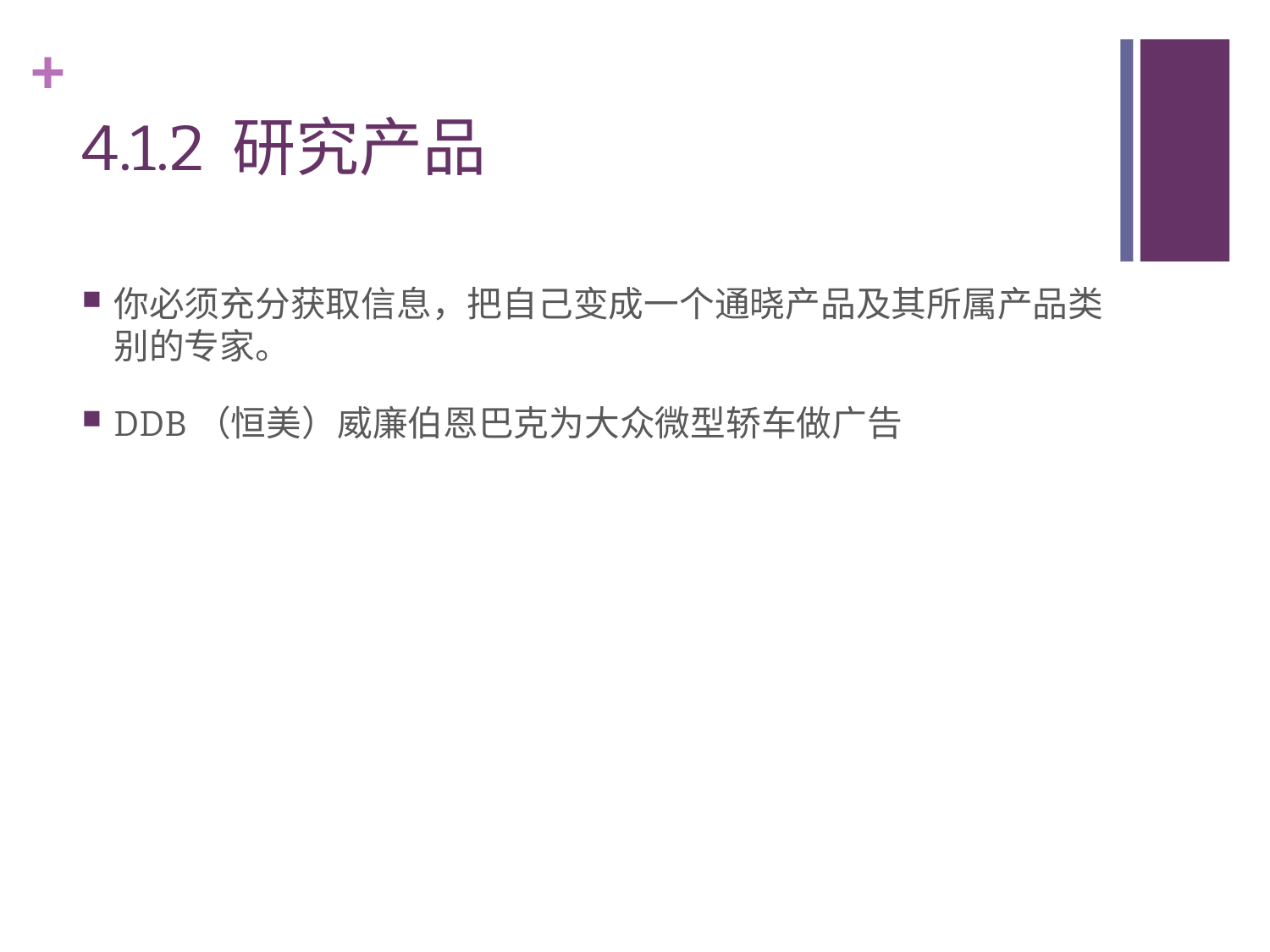

# 4.1.2 研究产品
你必须充分获取信息，把自己变成一个通晓产品及其所属产品类别的专家。
DDB（恒美）威廉伯恩巴克为大众微型轿车做广告